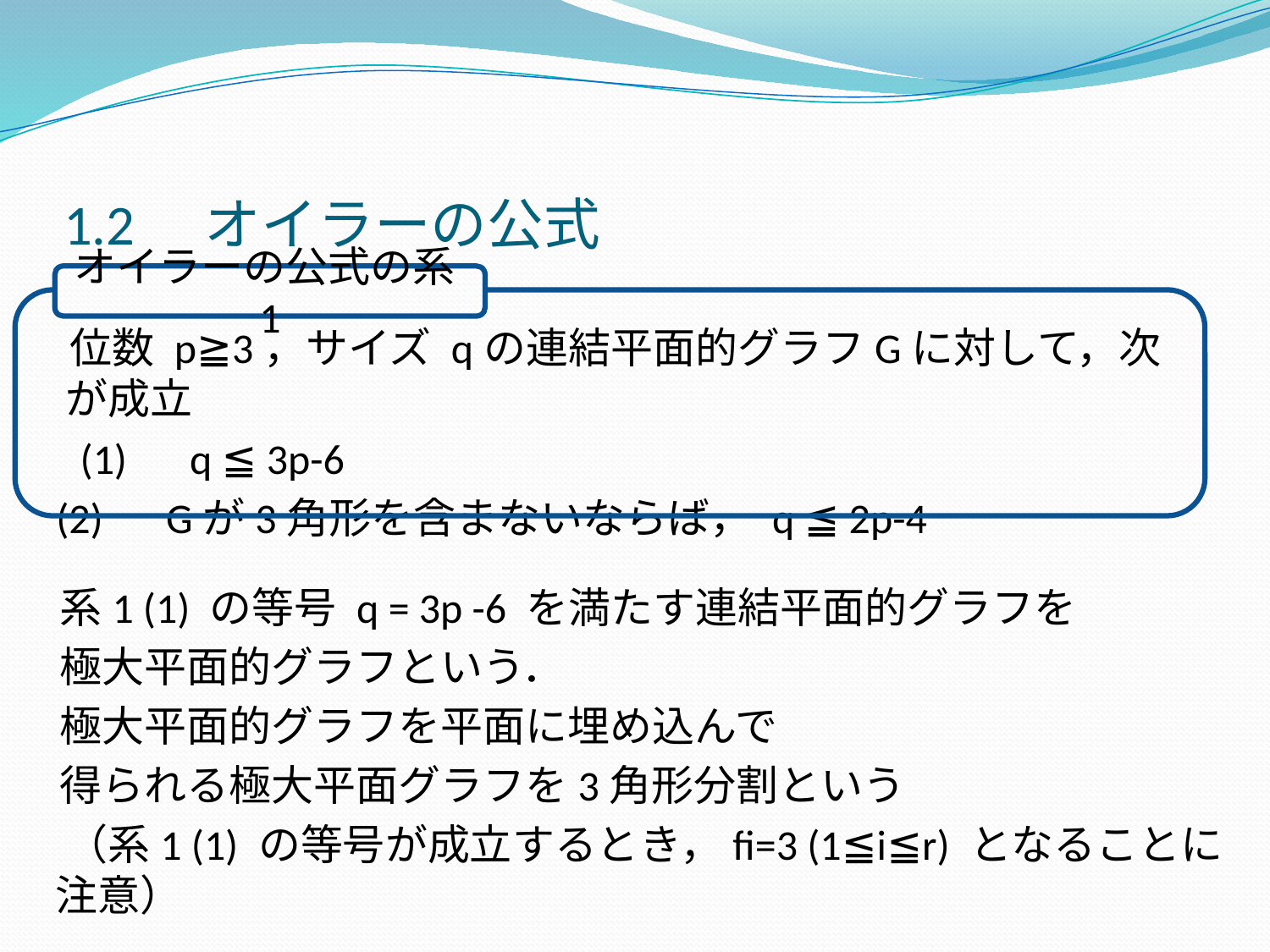

# 1.2　オイラーの公式

　位数 p≧3，サイズ qの連結平面的グラフGに対して，次が成立
　(1)　q ≦ 3p-6
   (2)　Gが3角形を含まないならば， q ≦ 2p-4

オイラーの公式の系1

　系1 (1) の等号 q = 3p -6 を満たす連結平面的グラフを
　極大平面的グラフという．
　極大平面的グラフを平面に埋め込んで
　得られる極大平面グラフを3角形分割という
    （系1 (1) の等号が成立するとき，fi=3 (1≦i≦r) となることに注意）